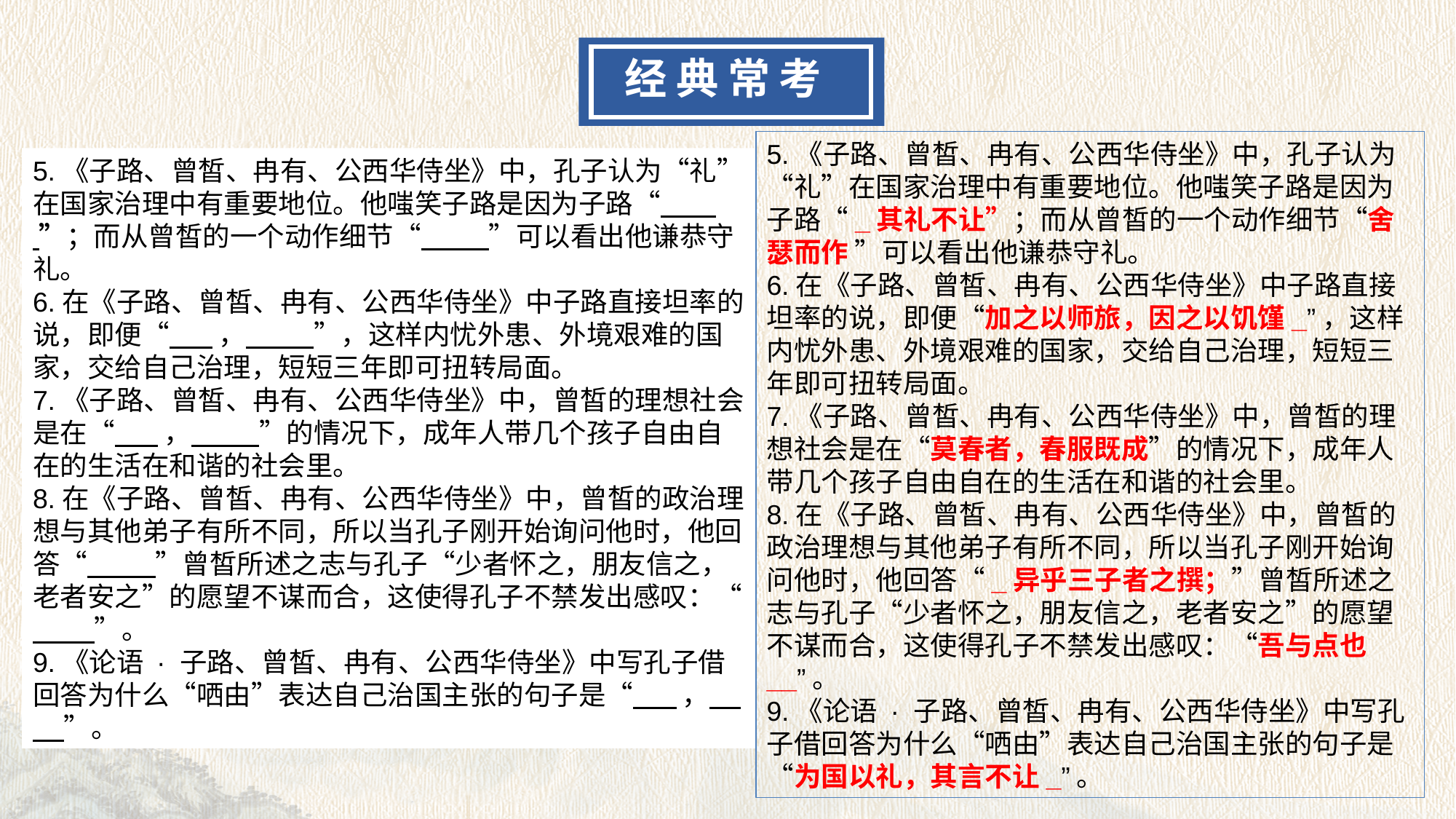

经典常考
5.《子路、曾皙、冉有、公西华侍坐》中，孔子认为“礼”在国家治理中有重要地位。他嗤笑子路是因为子路“_其礼不让”；而从曾皙的一个动作细节“舍瑟而作 ”可以看出他谦恭守礼。
6.在《子路、曾皙、冉有、公西华侍坐》中子路直接坦率的说，即便“加之以师旅，因之以饥馑_”，这样内忧外患、外境艰难的国家，交给自己治理，短短三年即可扭转局面。
7.《子路、曾皙、冉有、公西华侍坐》中，曾皙的理想社会是在“莫春者，春服既成”的情况下，成年人带几个孩子自由自在的生活在和谐的社会里。
8.在《子路、曾皙、冉有、公西华侍坐》中，曾皙的政治理想与其他弟子有所不同，所以当孔子刚开始询问他时，他回答“_异乎三子者之撰；”曾皙所述之志与孔子“少者怀之，朋友信之，老者安之”的愿望不谋而合，这使得孔子不禁发出感叹：“吾与点也__”。
9.《论语 · 子路、曾皙、冉有、公西华侍坐》中写孔子借回答为什么“哂由”表达自己治国主张的句子是“为国以礼，其言不让_”。
5.《子路、曾皙、冉有、公西华侍坐》中，孔子认为“礼”在国家治理中有重要地位。他嗤笑子路是因为子路“           ”；而从曾皙的一个动作细节“           ”可以看出他谦恭守礼。
6.在《子路、曾皙、冉有、公西华侍坐》中子路直接坦率的说，即便“        ，           ”，这样内忧外患、外境艰难的国家，交给自己治理，短短三年即可扭转局面。
7.《子路、曾皙、冉有、公西华侍坐》中，曾皙的理想社会是在“        ，           ”的情况下，成年人带几个孩子自由自在的生活在和谐的社会里。
8.在《子路、曾皙、冉有、公西华侍坐》中，曾皙的政治理想与其他弟子有所不同，所以当孔子刚开始询问他时，他回答“           ”曾皙所述之志与孔子“少者怀之，朋友信之，老者安之”的愿望不谋而合，这使得孔子不禁发出感叹：“           ”。
9.《论语 · 子路、曾皙、冉有、公西华侍坐》中写孔子借回答为什么“哂由”表达自己治国主张的句子是“        ，           ”。